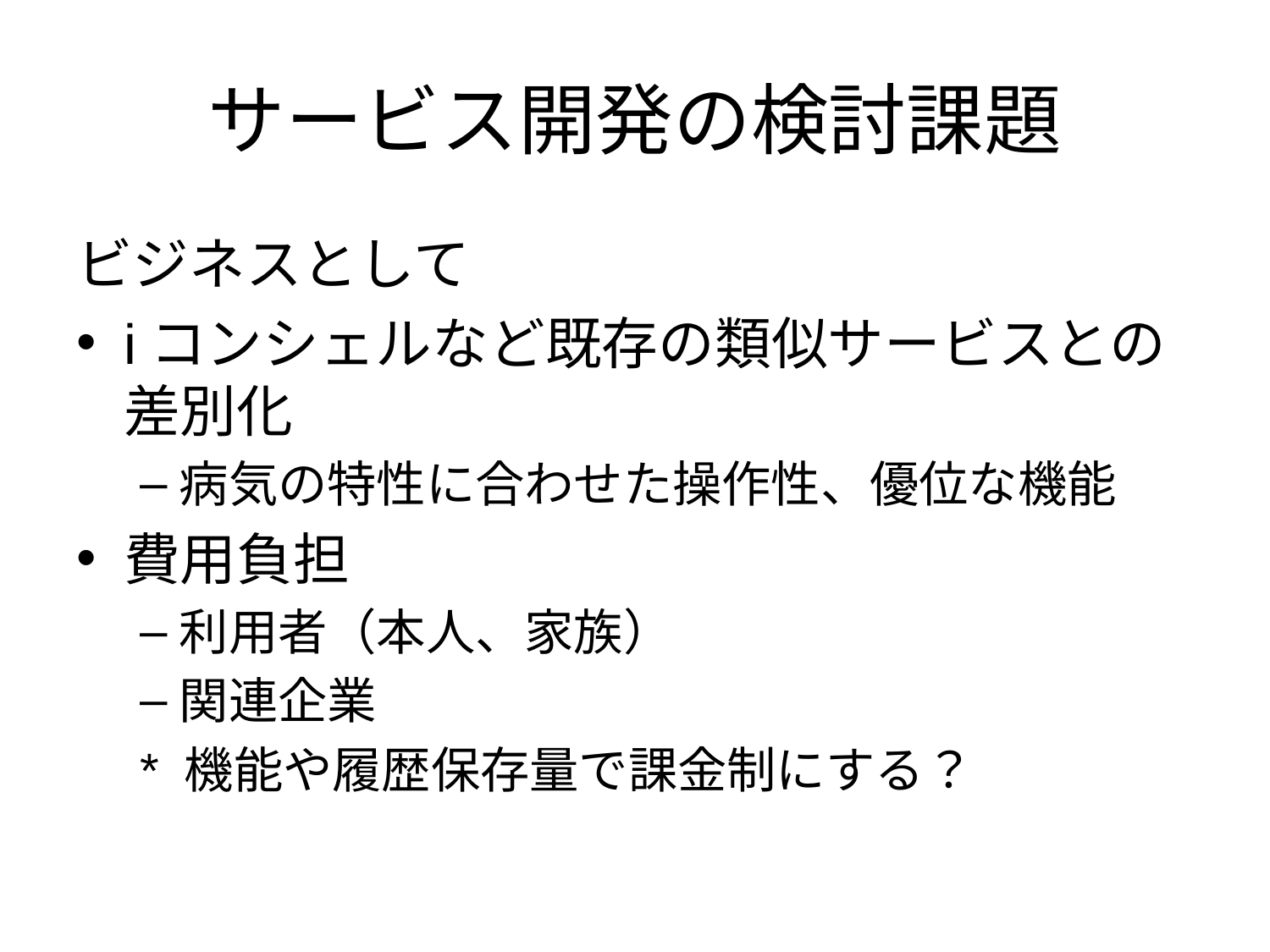

# サービス開発の検討課題
ビジネスとして
iコンシェルなど既存の類似サービスとの差別化
病気の特性に合わせた操作性、優位な機能
費用負担
利用者（本人、家族）
関連企業
* 機能や履歴保存量で課金制にする？